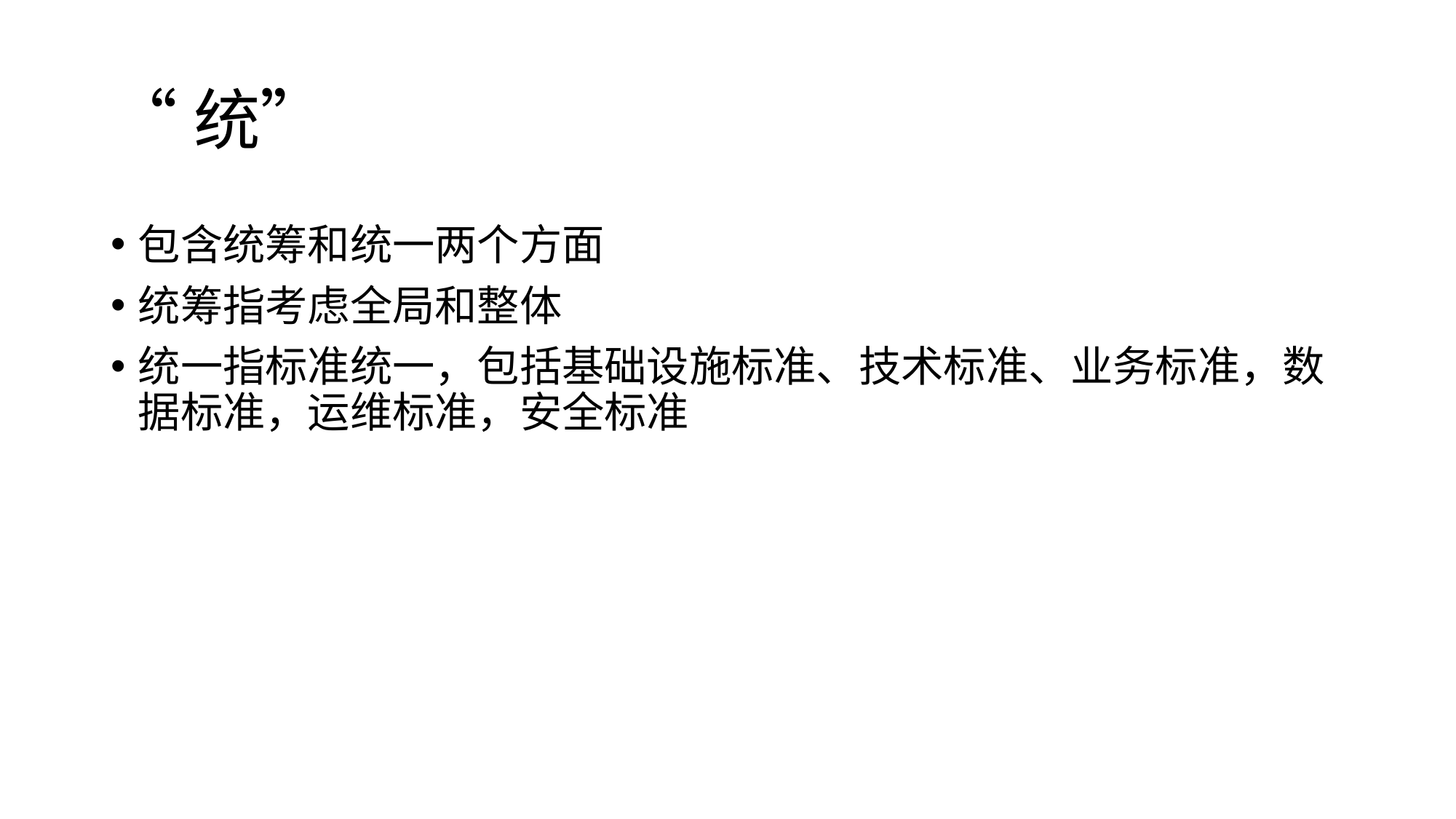

# “统”
包含统筹和统一两个方面
统筹指考虑全局和整体
统一指标准统一，包括基础设施标准、技术标准、业务标准，数据标准，运维标准，安全标准